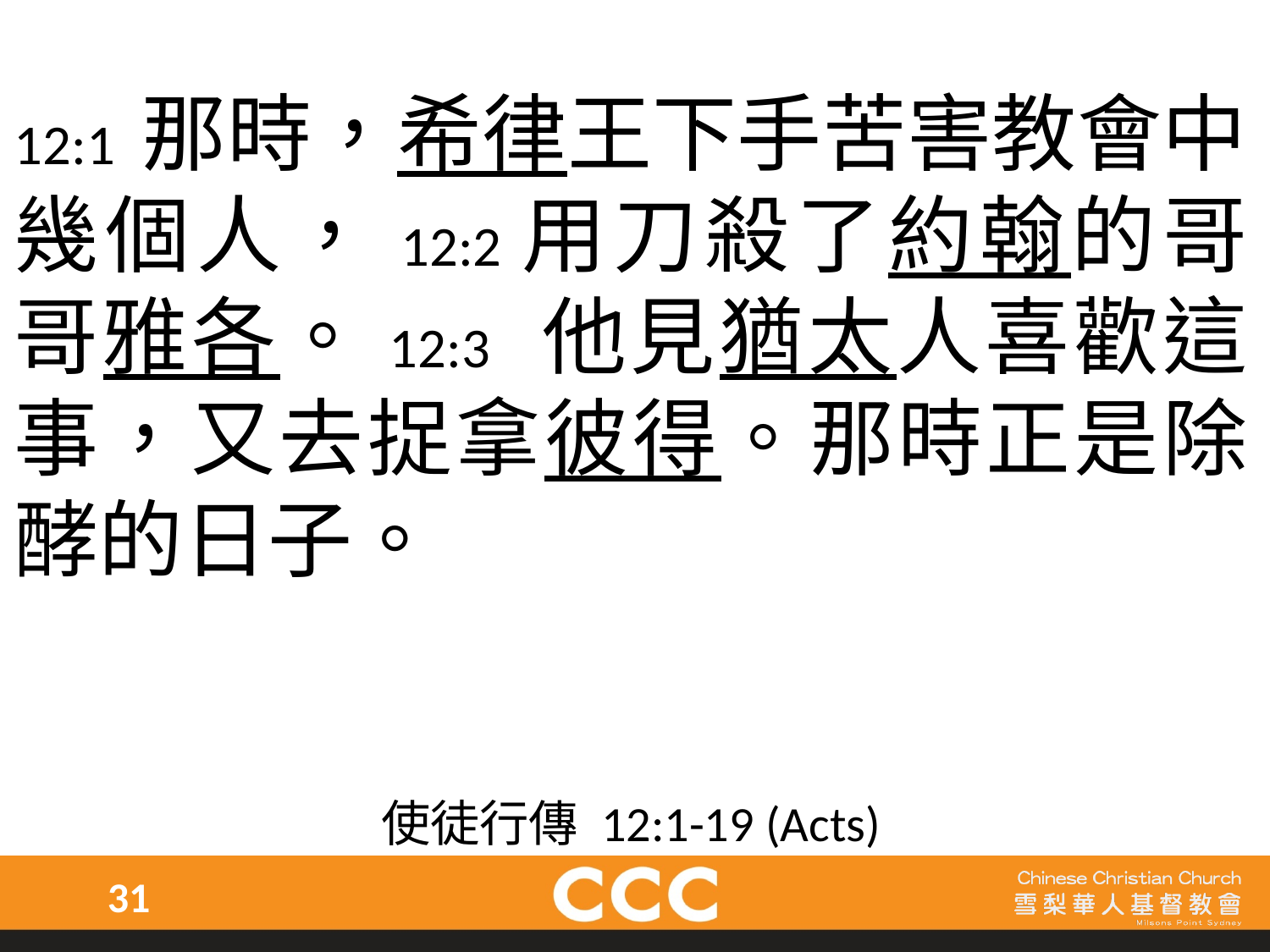

12:1 那時，希律王下手苦害教會中幾個人，12:2用刀殺了約翰的哥哥雅各。12:3	他見猶太人喜歡這事，又去捉拿彼得。那時正是除酵的日子。
使徒行傳 12:1-19 (Acts)
31